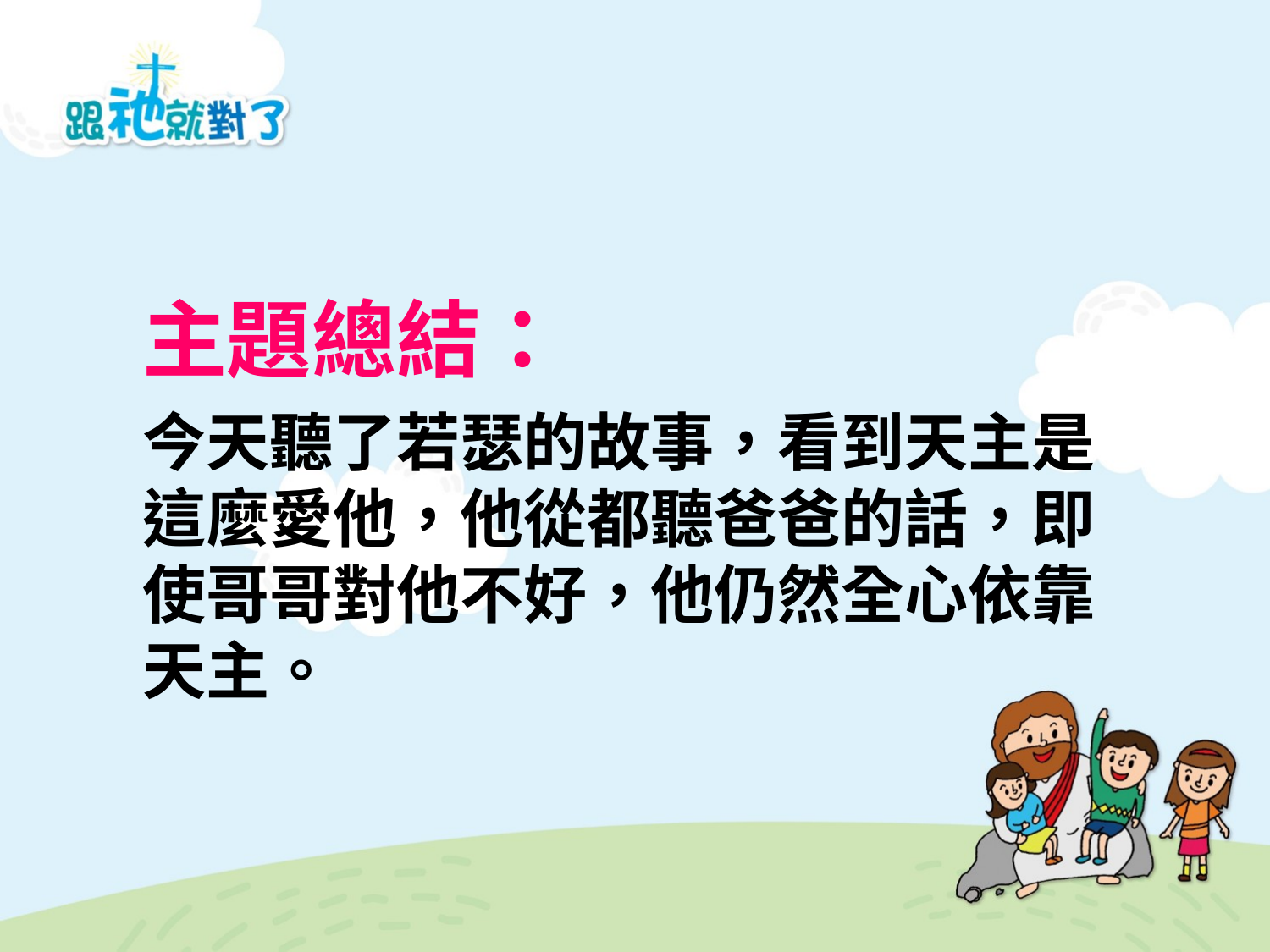

主題總結：
今天聽了若瑟的故事，看到天主是這麼愛他，他從都聽爸爸的話，即使哥哥對他不好，他仍然全心依靠天主。